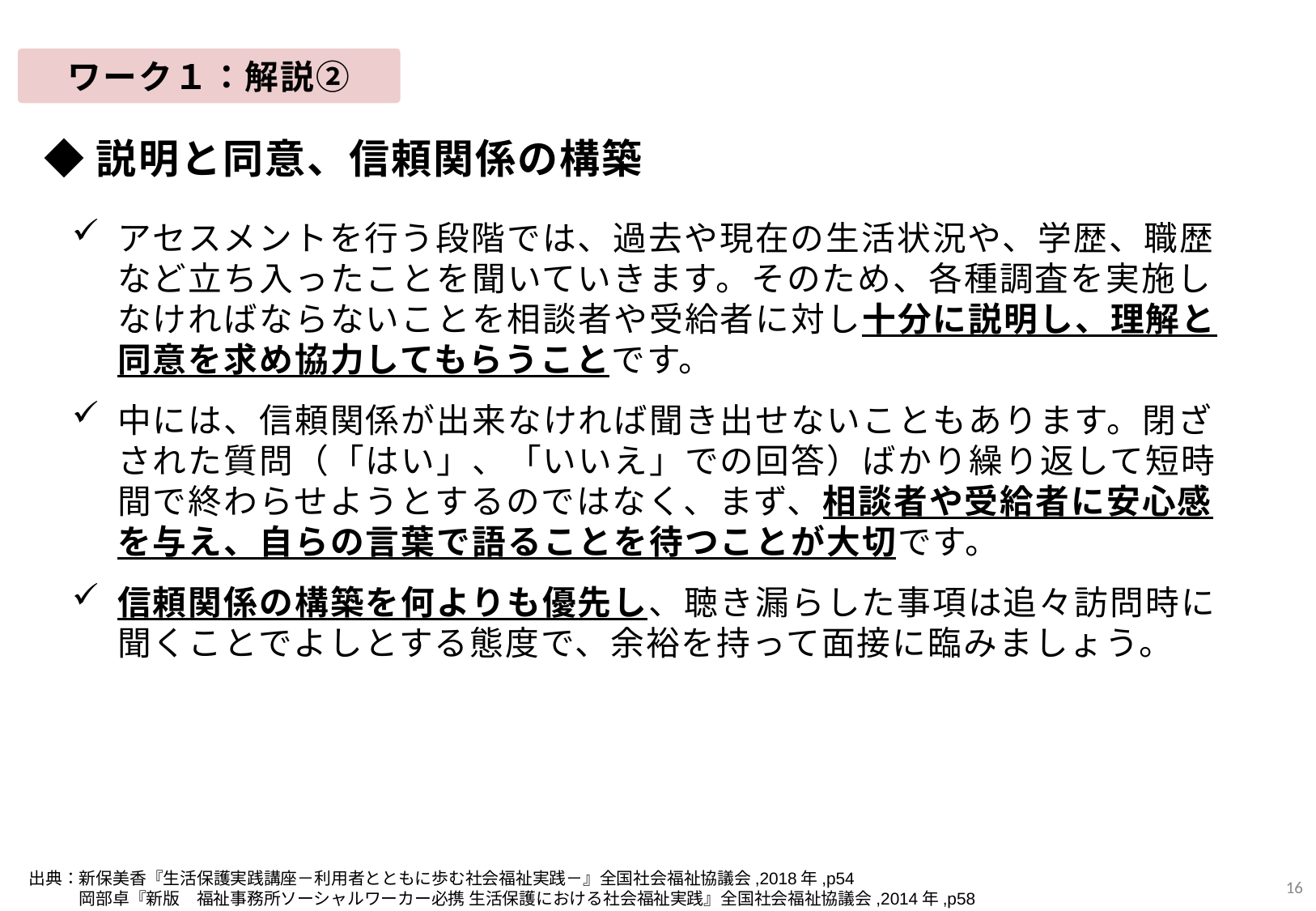

ワーク１：解説②
◆説明と同意、信頼関係の構築
アセスメントを行う段階では、過去や現在の生活状況や、学歴、職歴など立ち入ったことを聞いていきます。そのため、各種調査を実施しなければならないことを相談者や受給者に対し十分に説明し、理解と同意を求め協力してもらうことです。
中には、信頼関係が出来なければ聞き出せないこともあります。閉ざされた質問（「はい」、「いいえ」での回答）ばかり繰り返して短時間で終わらせようとするのではなく、まず、相談者や受給者に安心感を与え、自らの言葉で語ることを待つことが大切です。
信頼関係の構築を何よりも優先し、聴き漏らした事項は追々訪問時に聞くことでよしとする態度で、余裕を持って面接に臨みましょう。
16
出典：新保美香『生活保護実践講座－利用者とともに歩む社会福祉実践－』全国社会福祉協議会,2018年,p54
　　　岡部卓『新版　福祉事務所ソーシャルワーカー必携 生活保護における社会福祉実践』全国社会福祉協議会,2014年,p58